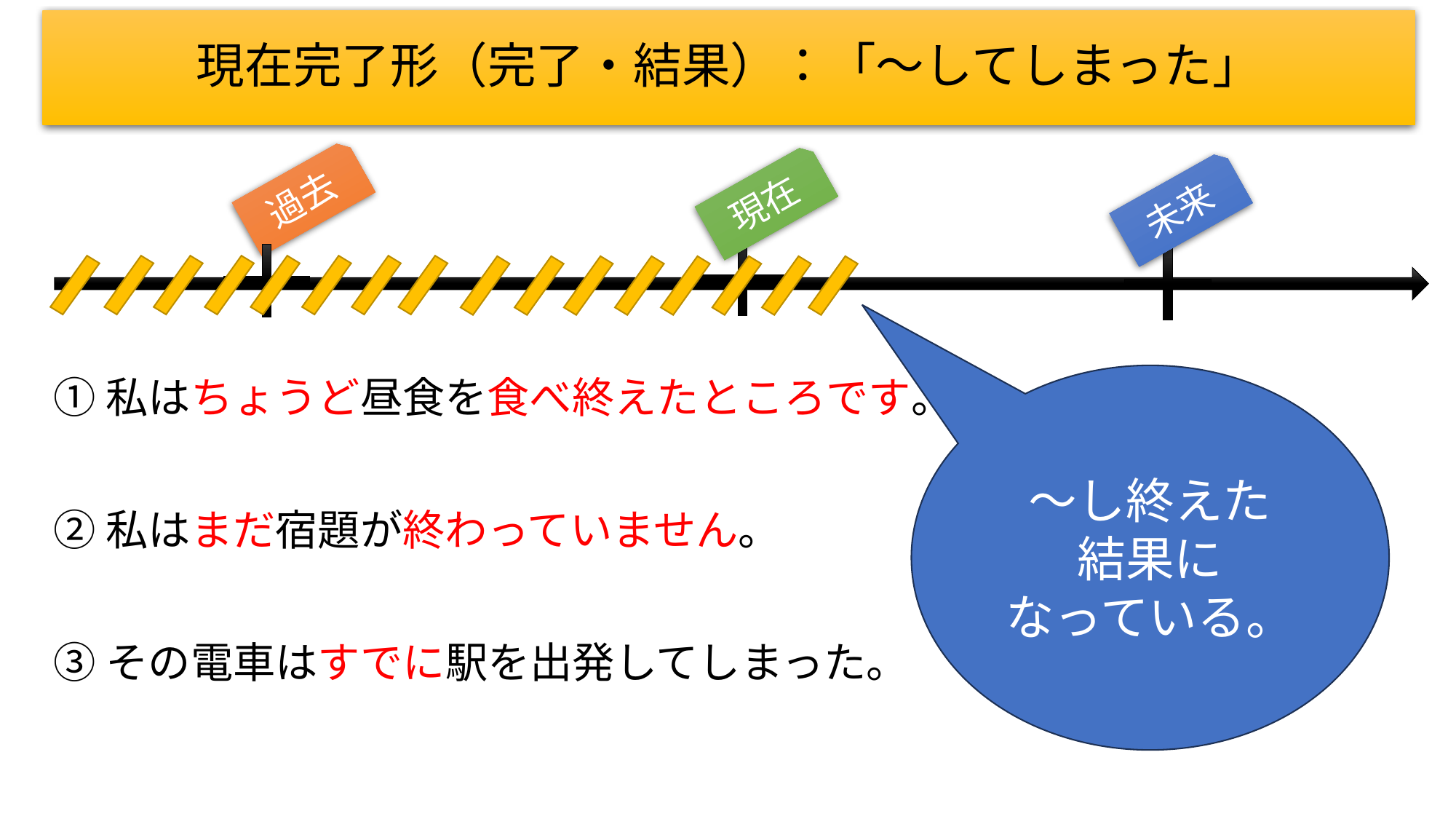

# 現在完了形（完了・結果）：「～してしまった」
過去
現在
未来

①私はちょうど昼食を食べ終えたところです。

②私はまだ宿題が終わっていません。

③その電車はすでに駅を出発してしまった。

～し終えた
結果に
なっている。